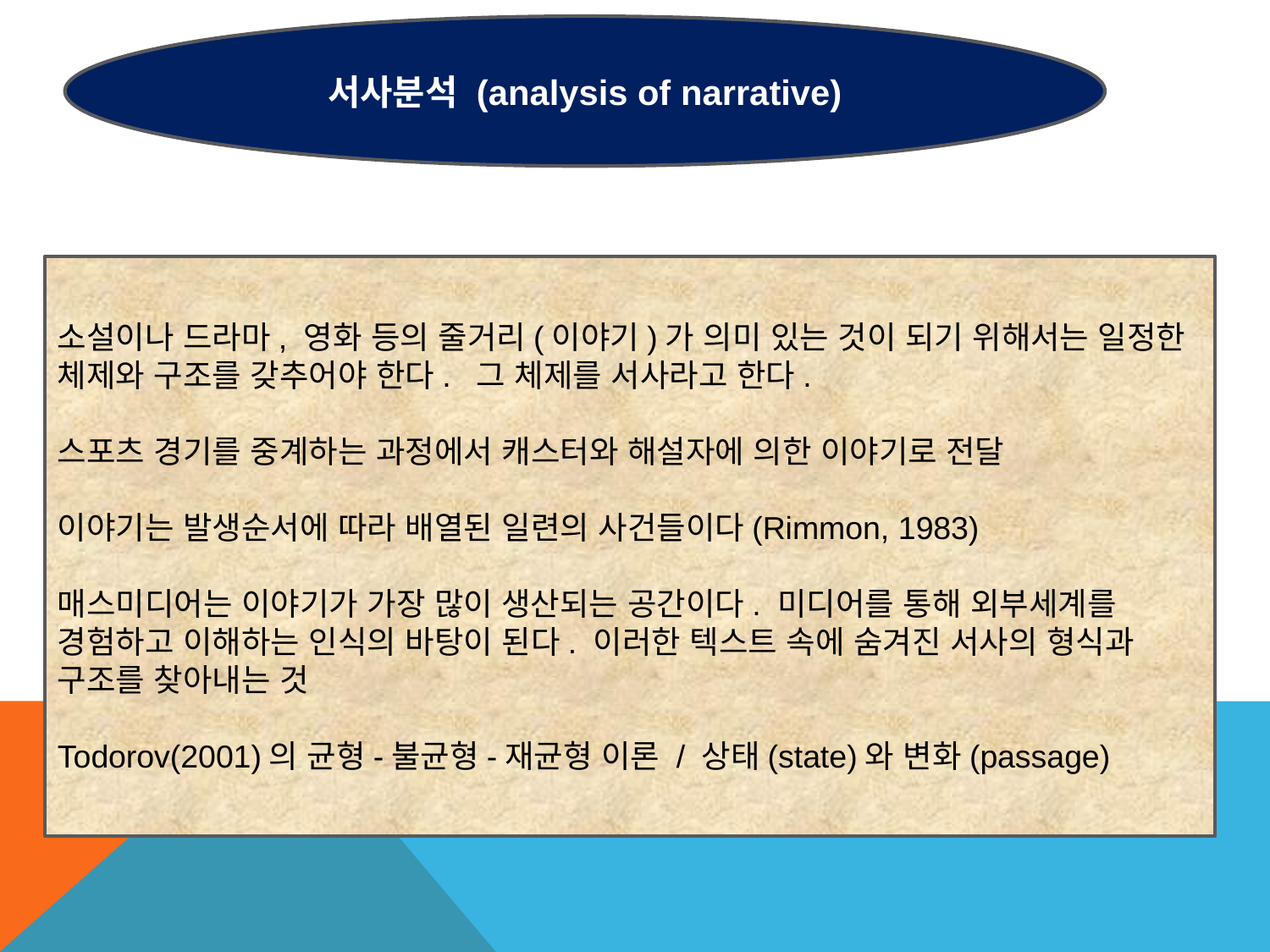

서사분석 (analysis of narrative)
소설이나 드라마, 영화 등의 줄거리(이야기)가 의미 있는 것이 되기 위해서는 일정한 체제와 구조를 갖추어야 한다.  그 체제를 서사라고 한다.

스포츠 경기를 중계하는 과정에서 캐스터와 해설자에 의한 이야기로 전달

이야기는 발생순서에 따라 배열된 일련의 사건들이다(Rimmon, 1983)

매스미디어는 이야기가 가장 많이 생산되는 공간이다. 미디어를 통해 외부세계를 경험하고 이해하는 인식의 바탕이 된다. 이러한 텍스트 속에 숨겨진 서사의 형식과 구조를 찾아내는 것

Todorov(2001)의 균형-불균형-재균형 이론 / 상태(state)와 변화(passage)